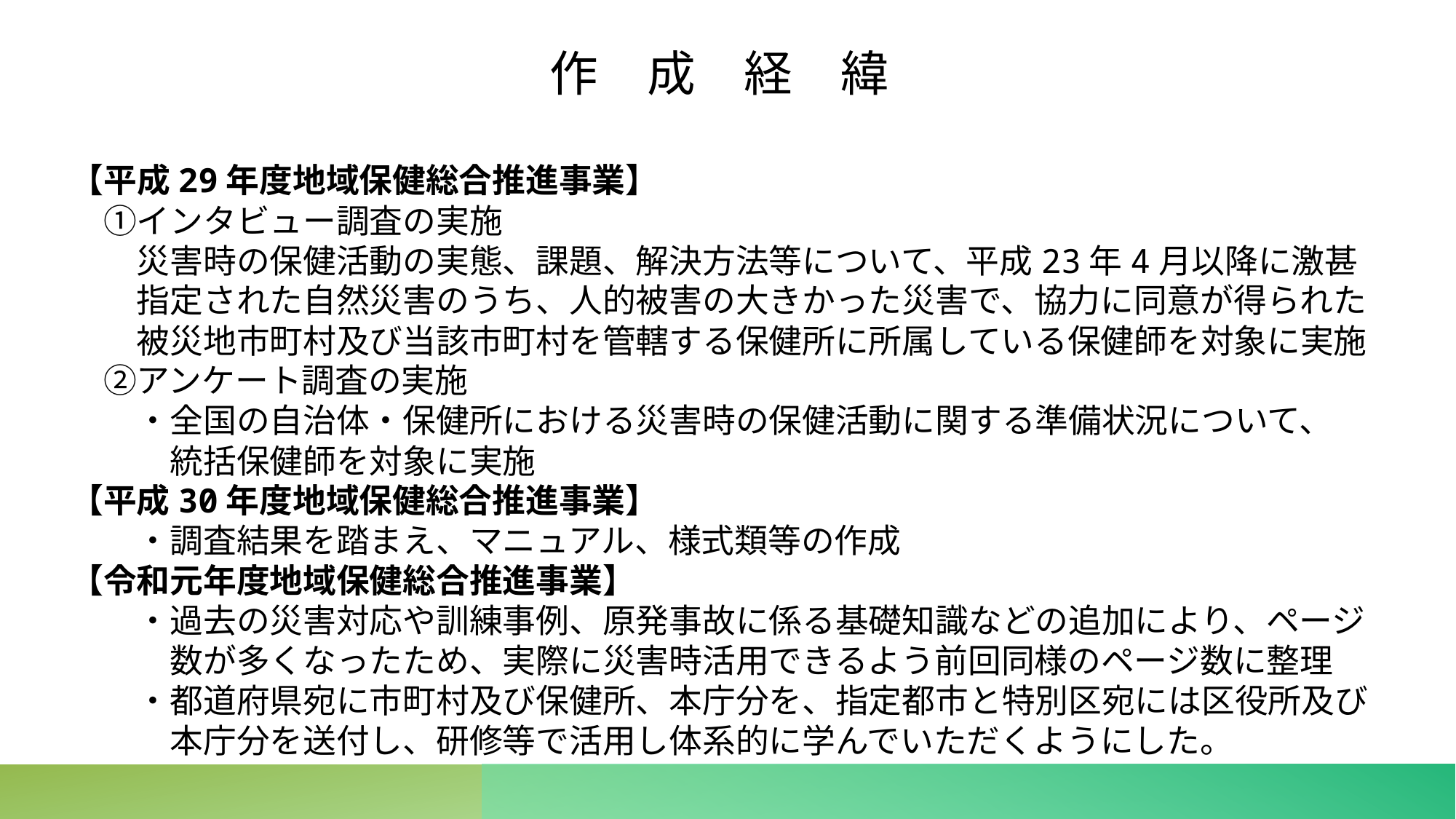

作　成　経　緯
【平成29年度地域保健総合推進事業】
　①インタビュー調査の実施
　　災害時の保健活動の実態、課題、解決方法等について、平成23年4月以降に激甚
　　指定された自然災害のうち、人的被害の大きかった災害で、協力に同意が得られた
　　被災地市町村及び当該市町村を管轄する保健所に所属している保健師を対象に実施
　②アンケート調査の実施
　　・全国の自治体・保健所における災害時の保健活動に関する準備状況について、
　　　統括保健師を対象に実施
【平成30年度地域保健総合推進事業】
　　・調査結果を踏まえ、マニュアル、様式類等の作成
【令和元年度地域保健総合推進事業】
　　・過去の災害対応や訓練事例、原発事故に係る基礎知識などの追加により、ページ
　　　数が多くなったため、実際に災害時活用できるよう前回同様のページ数に整理
　　・都道府県宛に市町村及び保健所、本庁分を、指定都市と特別区宛には区役所及び
　　　本庁分を送付し、研修等で活用し体系的に学んでいただくようにした。